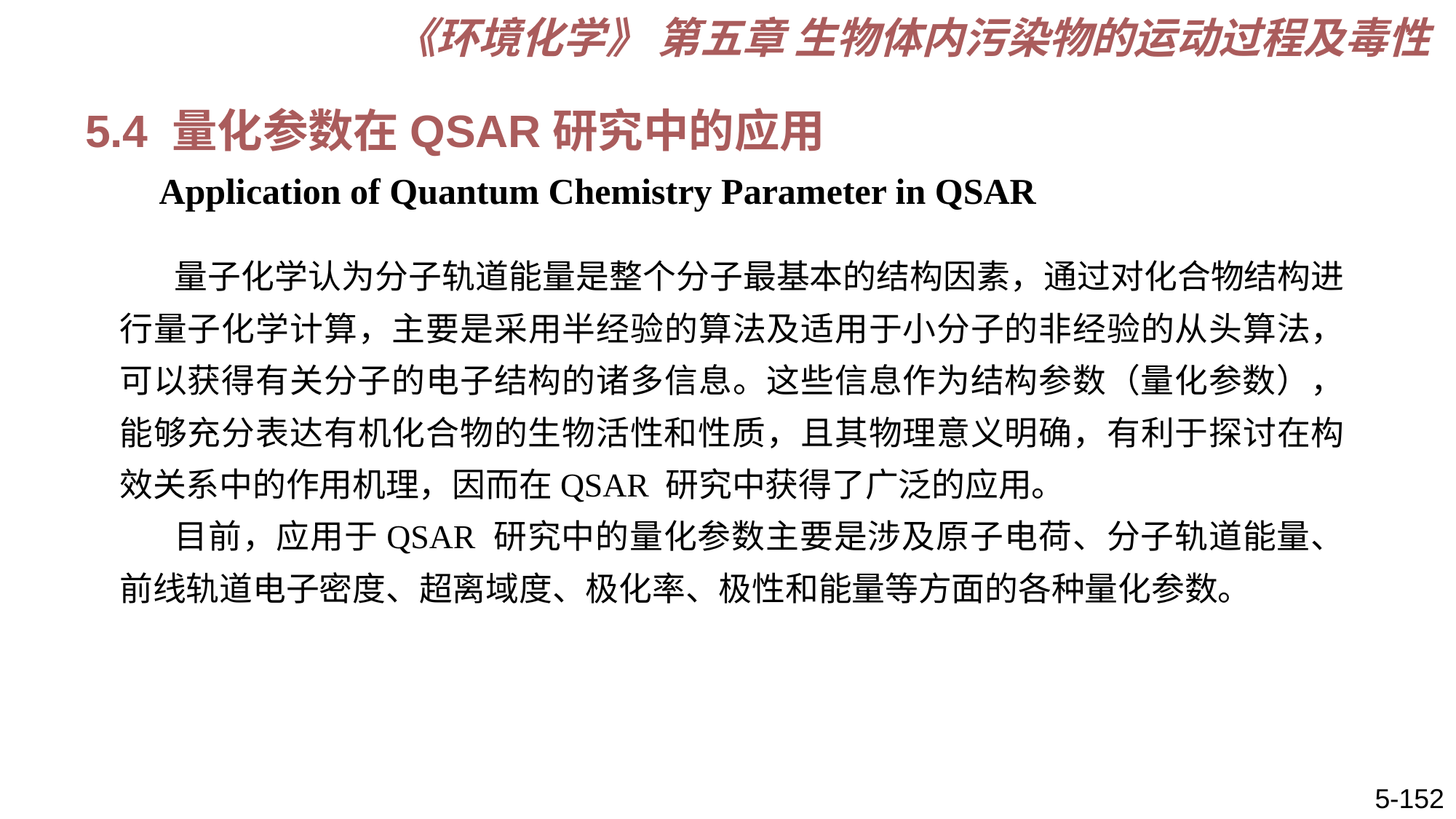

《环境化学》 第五章 生物体内污染物的运动过程及毒性
5.4 量化参数在QSAR研究中的应用
       Application of Quantum Chemistry Parameter in QSAR
量子化学认为分子轨道能量是整个分子最基本的结构因素，通过对化合物结构进行量子化学计算，主要是采用半经验的算法及适用于小分子的非经验的从头算法，可以获得有关分子的电子结构的诸多信息。这些信息作为结构参数（量化参数），能够充分表达有机化合物的生物活性和性质，且其物理意义明确，有利于探讨在构效关系中的作用机理，因而在QSAR 研究中获得了广泛的应用。
目前，应用于QSAR 研究中的量化参数主要是涉及原子电荷、分子轨道能量、前线轨道电子密度、超离域度、极化率、极性和能量等方面的各种量化参数。
5-152